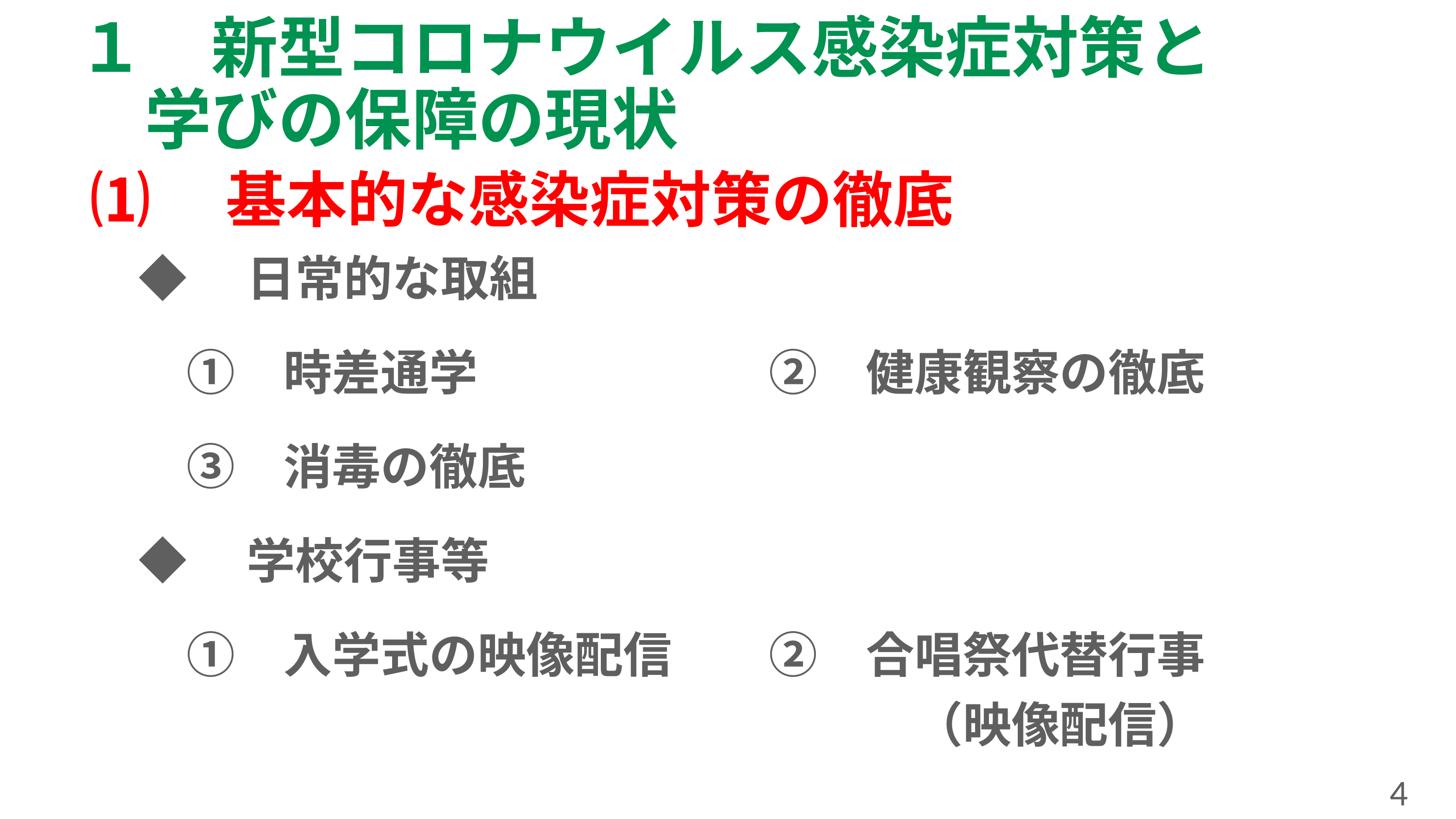

１　新型コロナウイルス感染症対策と
　学びの保障の現状
⑴　基本的な感染症対策の徹底
◆　日常的な取組
　①　時差通学　　　　　　②　健康観察の徹底
　③　消毒の徹底
◆　学校行事等
　①　入学式の映像配信　　②　合唱祭代替行事
　　　　　　　　　　　　　　　　（映像配信）
4